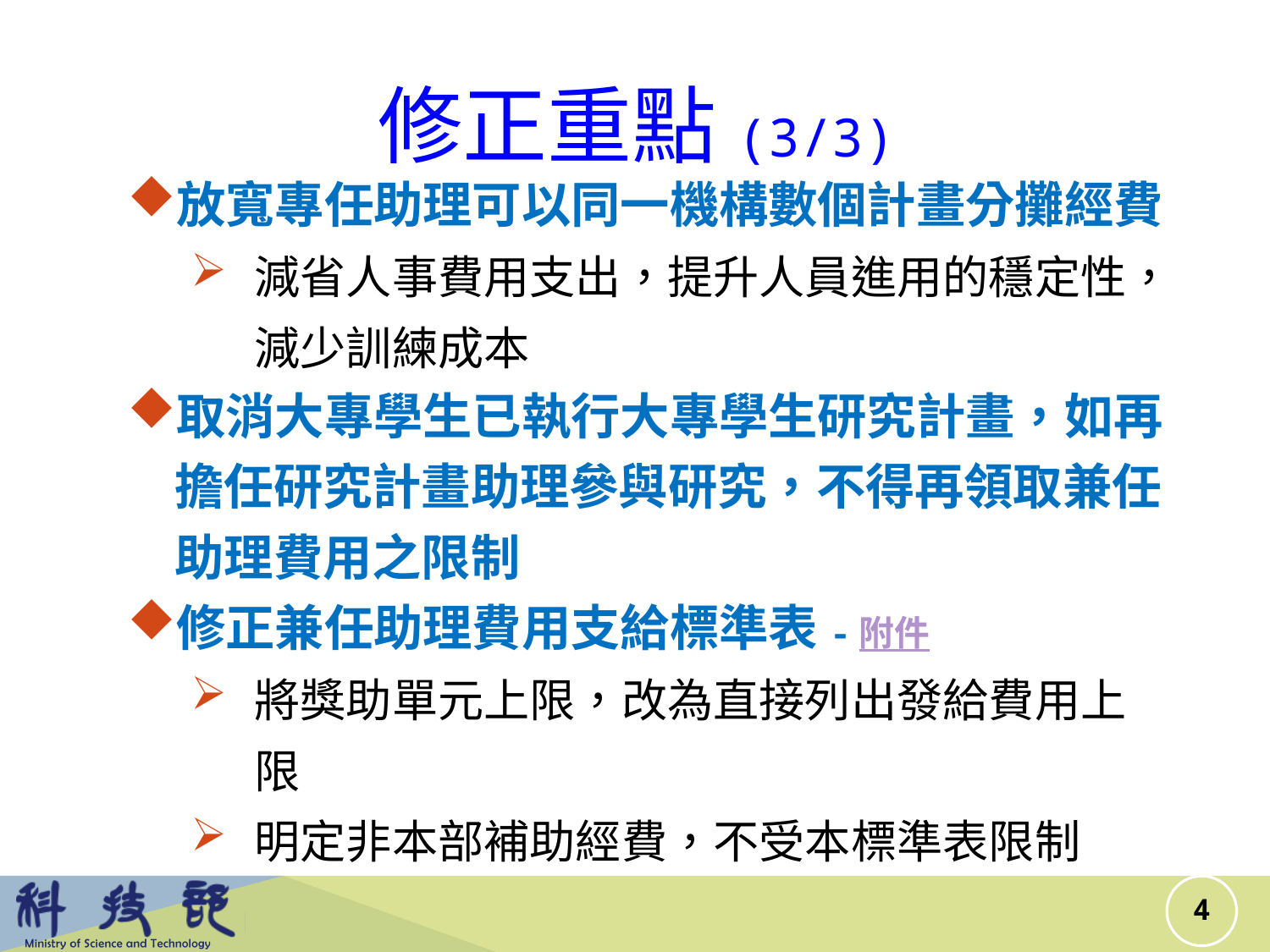

# 修正重點(3/3)
放寬專任助理可以同一機構數個計畫分攤經費
減省人事費用支出，提升人員進用的穩定性，減少訓練成本
取消大專學生已執行大專學生研究計畫，如再擔任研究計畫助理參與研究，不得再領取兼任助理費用之限制
修正兼任助理費用支給標準表-附件
將獎助單元上限，改為直接列出發給費用上限
明定非本部補助經費，不受本標準表限制